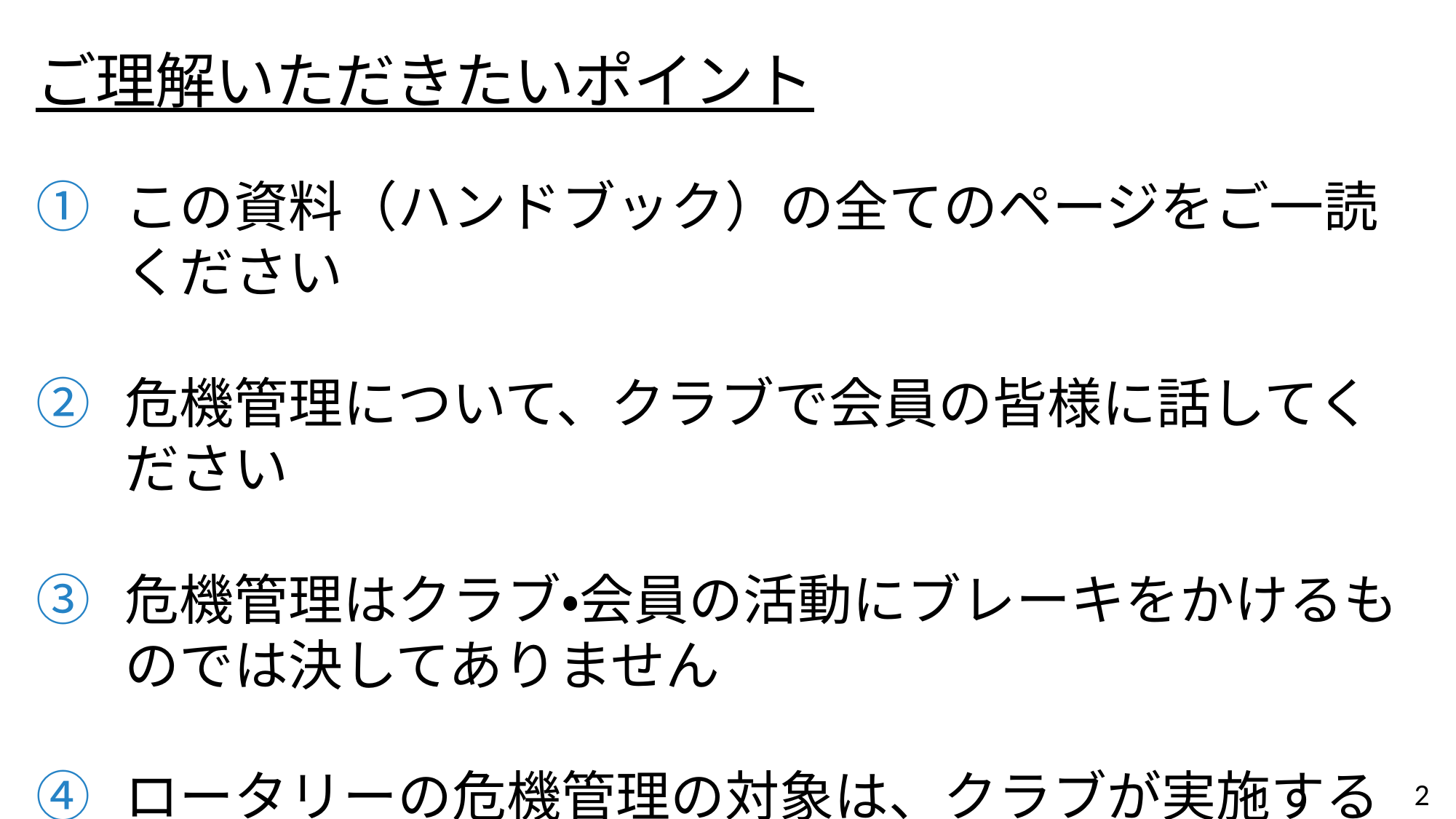

ご理解いただきたいポイント
この資料（ハンドブック）の全てのページをご一読ください

危機管理について、クラブで会員の皆様に話してください

危機管理はクラブ・会員の活動にブレーキをかけるものでは決してありません

ロータリーの危機管理の対象は、クラブが実施する
例会・行事・奉仕活動のすべてに適用されます
2